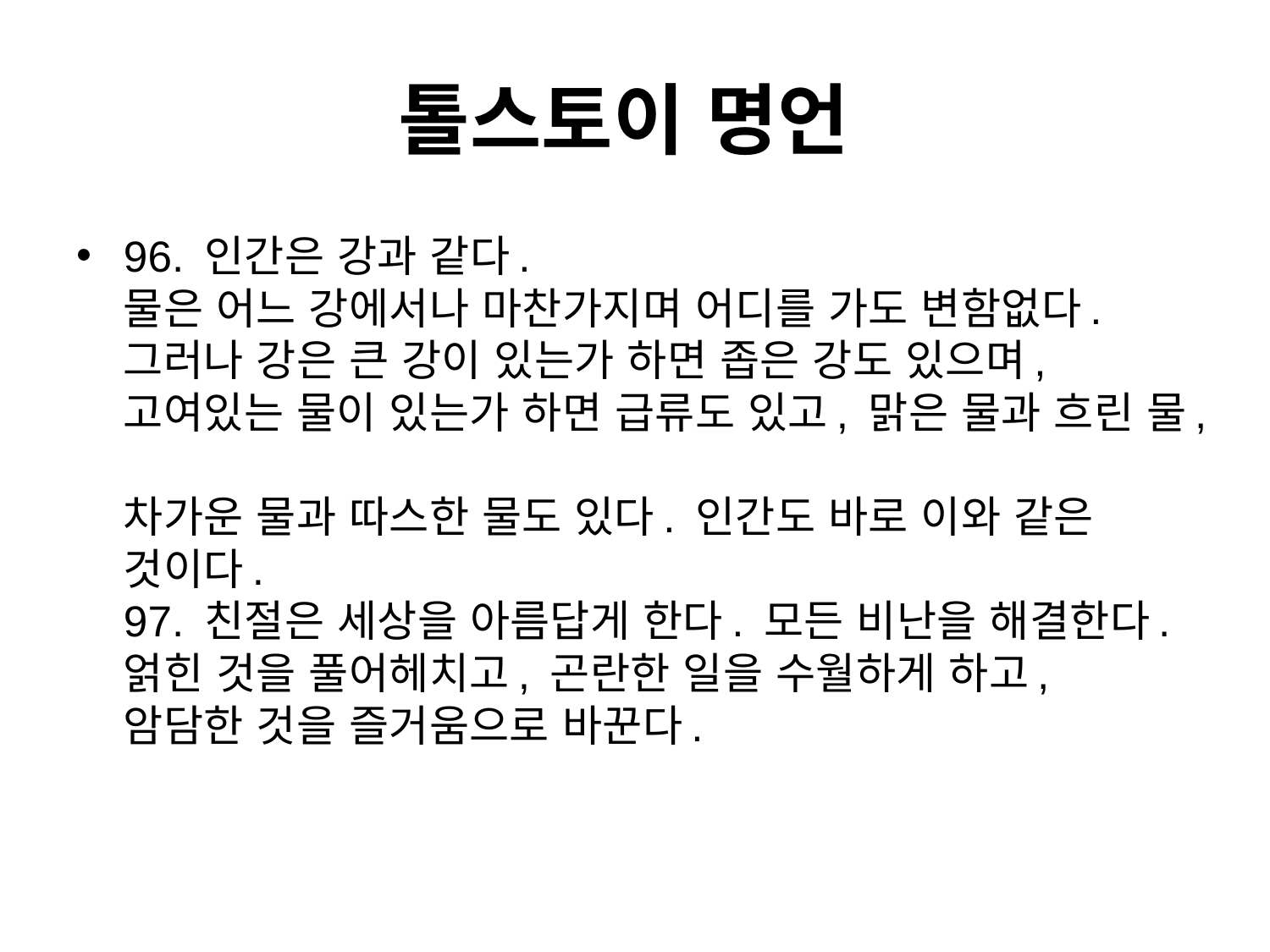

# 톨스토이 명언
96. 인간은 강과 같다.
물은 어느 강에서나 마찬가지며 어디를 가도 변함없다.
그러나 강은 큰 강이 있는가 하면 좁은 강도 있으며,
고여있는 물이 있는가 하면 급류도 있고, 맑은 물과 흐린 물,
차가운 물과 따스한 물도 있다. 인간도 바로 이와 같은 것이다.
97. 친절은 세상을 아름답게 한다. 모든 비난을 해결한다.
얽힌 것을 풀어헤치고, 곤란한 일을 수월하게 하고,
암담한 것을 즐거움으로 바꾼다.